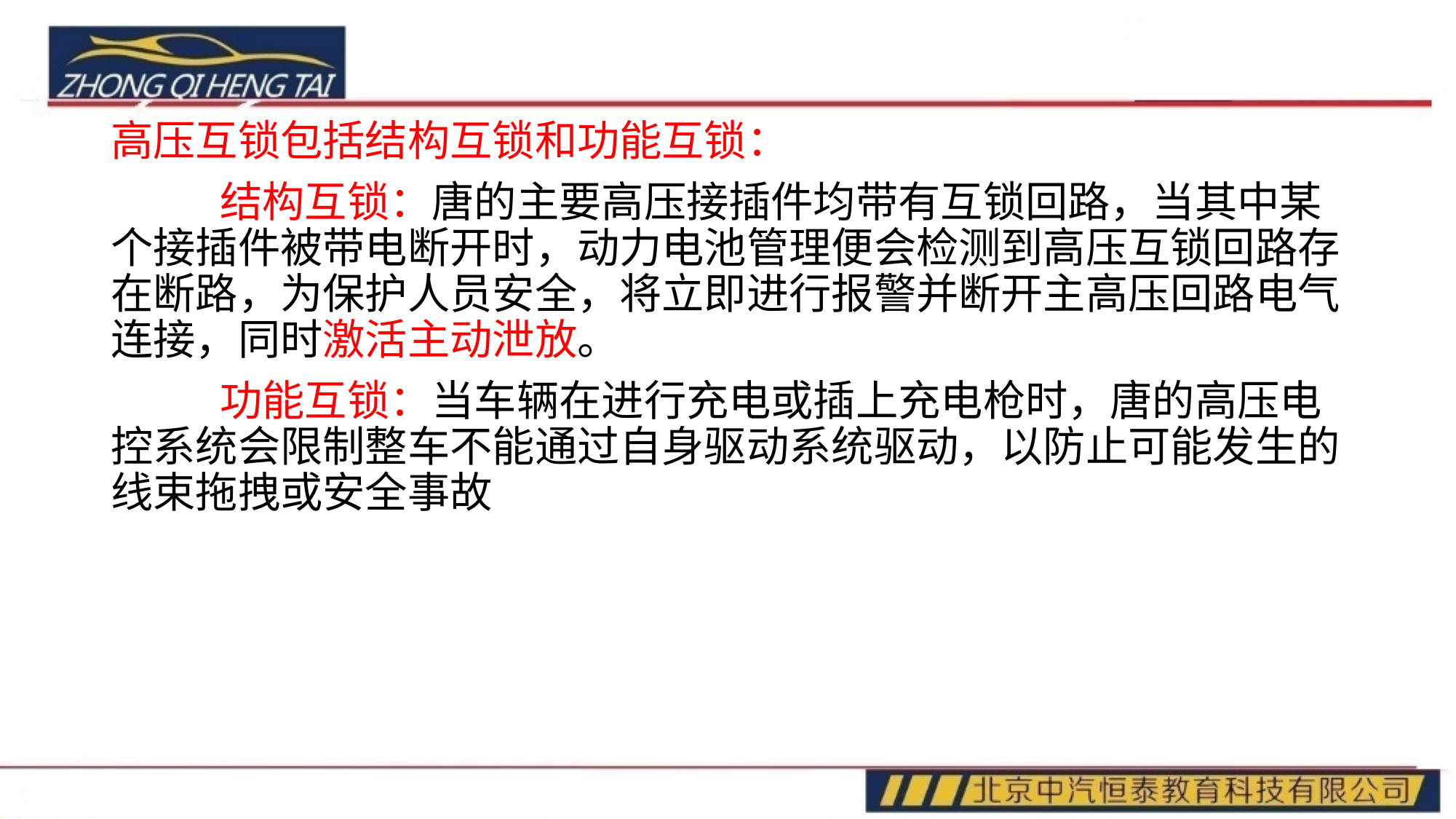

高压互锁包括结构互锁和功能互锁：
	结构互锁：唐的主要高压接插件均带有互锁回路，当其中某个接插件被带电断开时，动力电池管理便会检测到高压互锁回路存在断路，为保护人员安全，将立即进行报警并断开主高压回路电气连接，同时激活主动泄放。
	功能互锁：当车辆在进行充电或插上充电枪时，唐的高压电控系统会限制整车不能通过自身驱动系统驱动，以防止可能发生的线束拖拽或安全事故